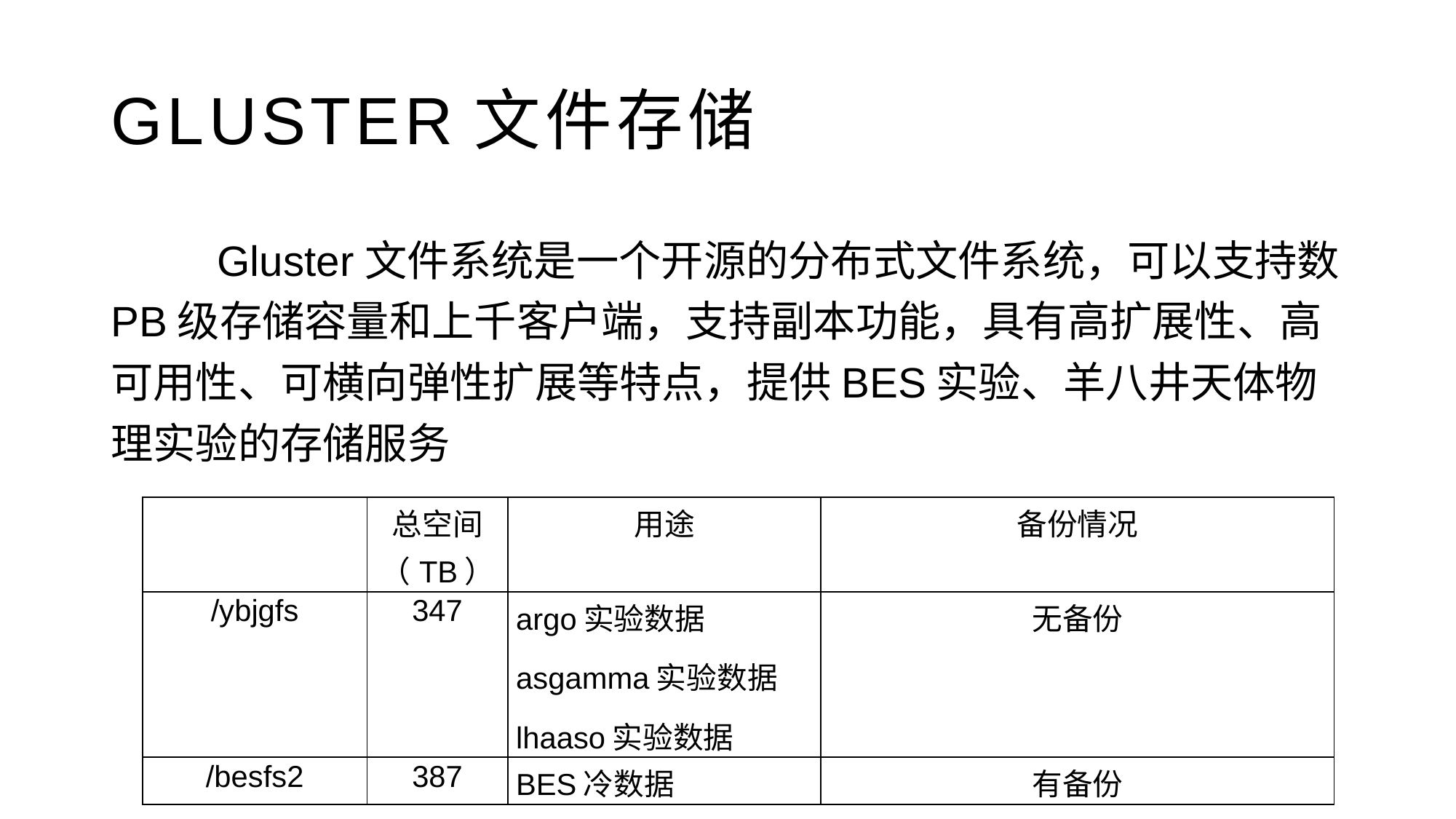

# GLUSTER文件存储
         Gluster文件系统是一个开源的分布式文件系统，可以支持数PB级存储容量和上千客户端，支持副本功能，具有高扩展性、高可用性、可横向弹性扩展等特点，提供BES实验、羊八井天体物理实验的存储服务
|  | 总空间（TB） | 用途 | 备份情况 |
| --- | --- | --- | --- |
| /ybjgfs | 347 | argo实验数据 asgamma实验数据 lhaaso实验数据 | 无备份 |
| /besfs2 | 387 | BES冷数据 | 有备份 |